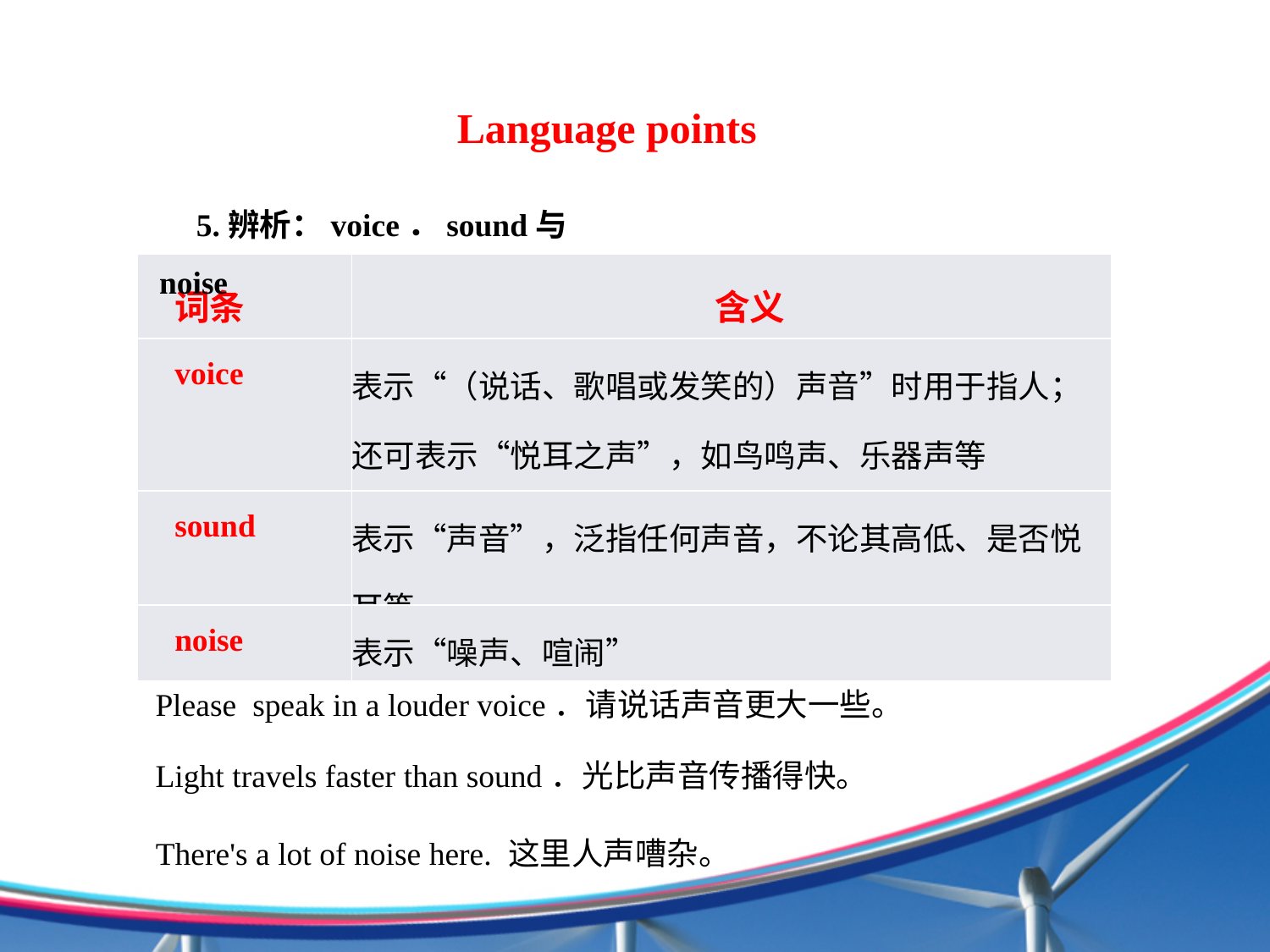

Language points
5.辨析：voice．sound与noise
| 词条 | 含义 |
| --- | --- |
| voice | 表示“（说话、歌唱或发笑的）声音”时用于指人；还可表示“悦耳之声”，如鸟鸣声、乐器声等 |
| sound | 表示“声音”，泛指任何声音，不论其高低、是否悦耳等 |
| noise | 表示“噪声、喧闹” |
Please  speak in a louder voice．请说话声音更大一些。
Light travels faster than sound．光比声音传播得快。
There's a lot of noise here. 这里人声嘈杂。